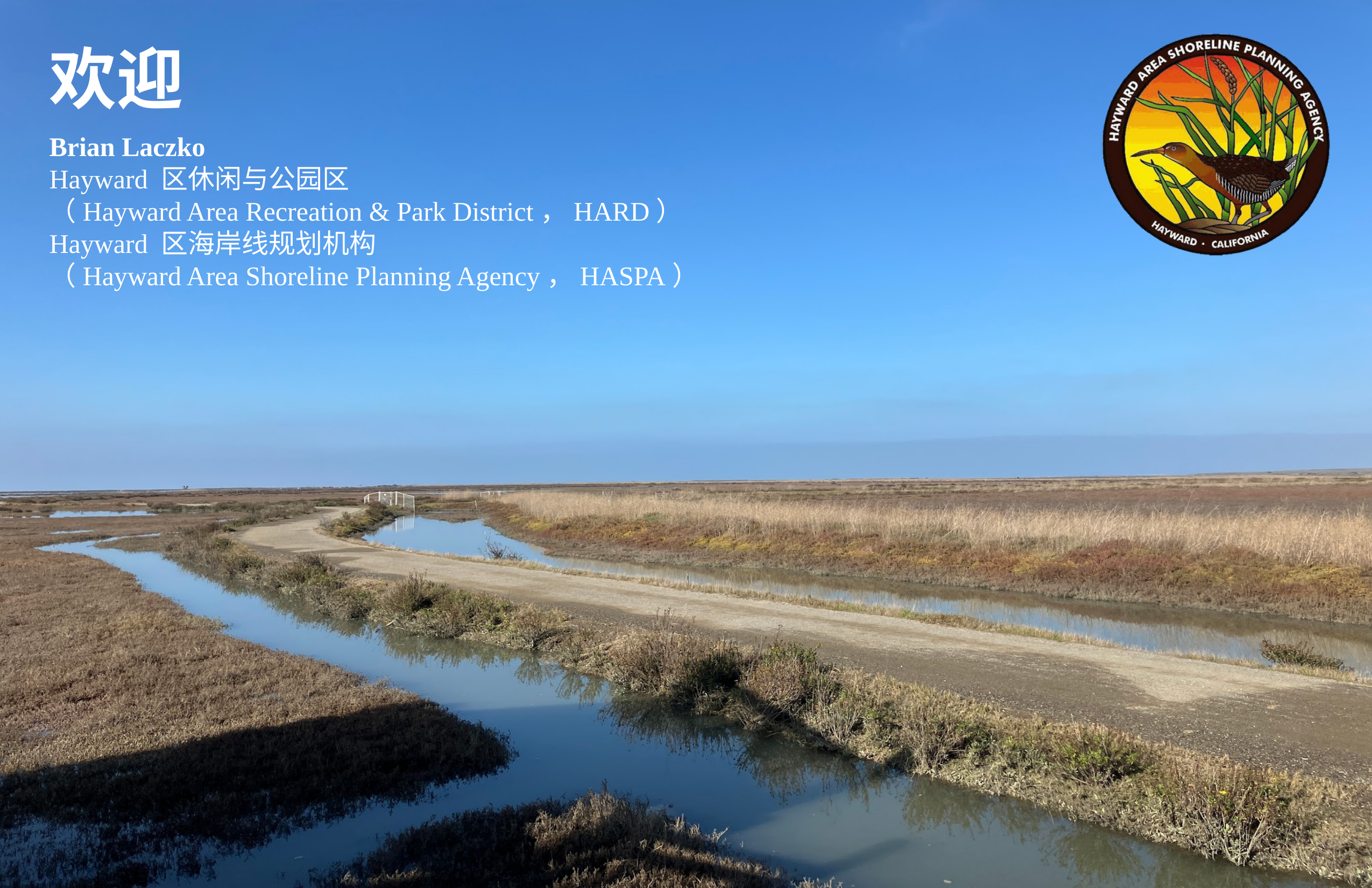

欢迎
Brian Laczko
Hayward 区休闲与公园区
（Hayward Area Recreation & Park District，HARD）
Hayward 区海岸线规划机构
（Hayward Area Shoreline Planning Agency，HASPA）